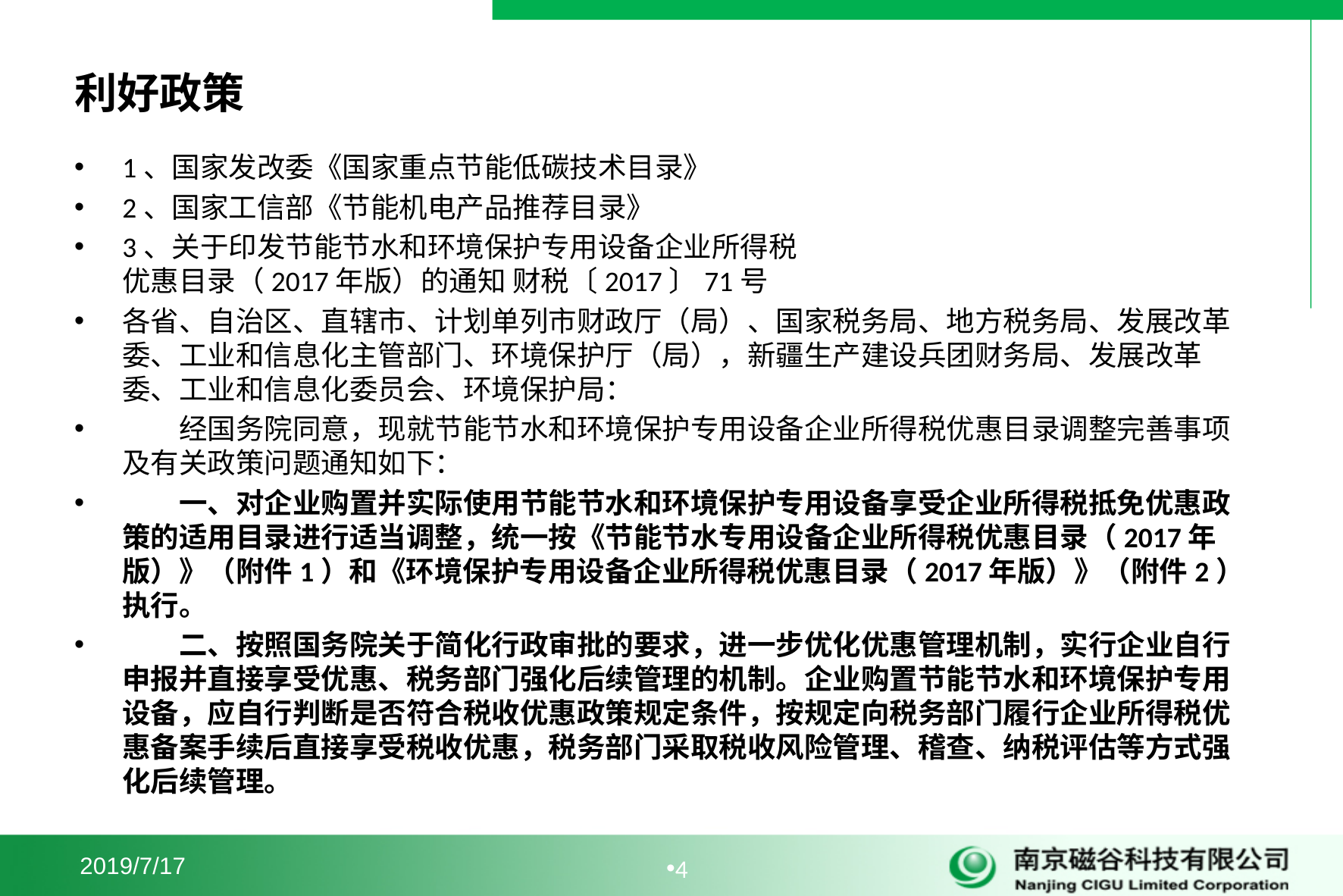

# 利好政策
1、国家发改委《国家重点节能低碳技术目录》
2、国家工信部《节能机电产品推荐目录》
3、关于印发节能节水和环境保护专用设备企业所得税
优惠目录（2017年版）的通知 财税〔2017〕71号
各省、自治区、直辖市、计划单列市财政厅（局）、国家税务局、地方税务局、发展改革委、工业和信息化主管部门、环境保护厅（局），新疆生产建设兵团财务局、发展改革委、工业和信息化委员会、环境保护局：
　　经国务院同意，现就节能节水和环境保护专用设备企业所得税优惠目录调整完善事项及有关政策问题通知如下：
　　一、对企业购置并实际使用节能节水和环境保护专用设备享受企业所得税抵免优惠政策的适用目录进行适当调整，统一按《节能节水专用设备企业所得税优惠目录（2017年版）》（附件1）和《环境保护专用设备企业所得税优惠目录（2017年版）》（附件2）执行。
　　二、按照国务院关于简化行政审批的要求，进一步优化优惠管理机制，实行企业自行申报并直接享受优惠、税务部门强化后续管理的机制。企业购置节能节水和环境保护专用设备，应自行判断是否符合税收优惠政策规定条件，按规定向税务部门履行企业所得税优惠备案手续后直接享受税收优惠，税务部门采取税收风险管理、稽查、纳税评估等方式强化后续管理。
2019/7/17
4